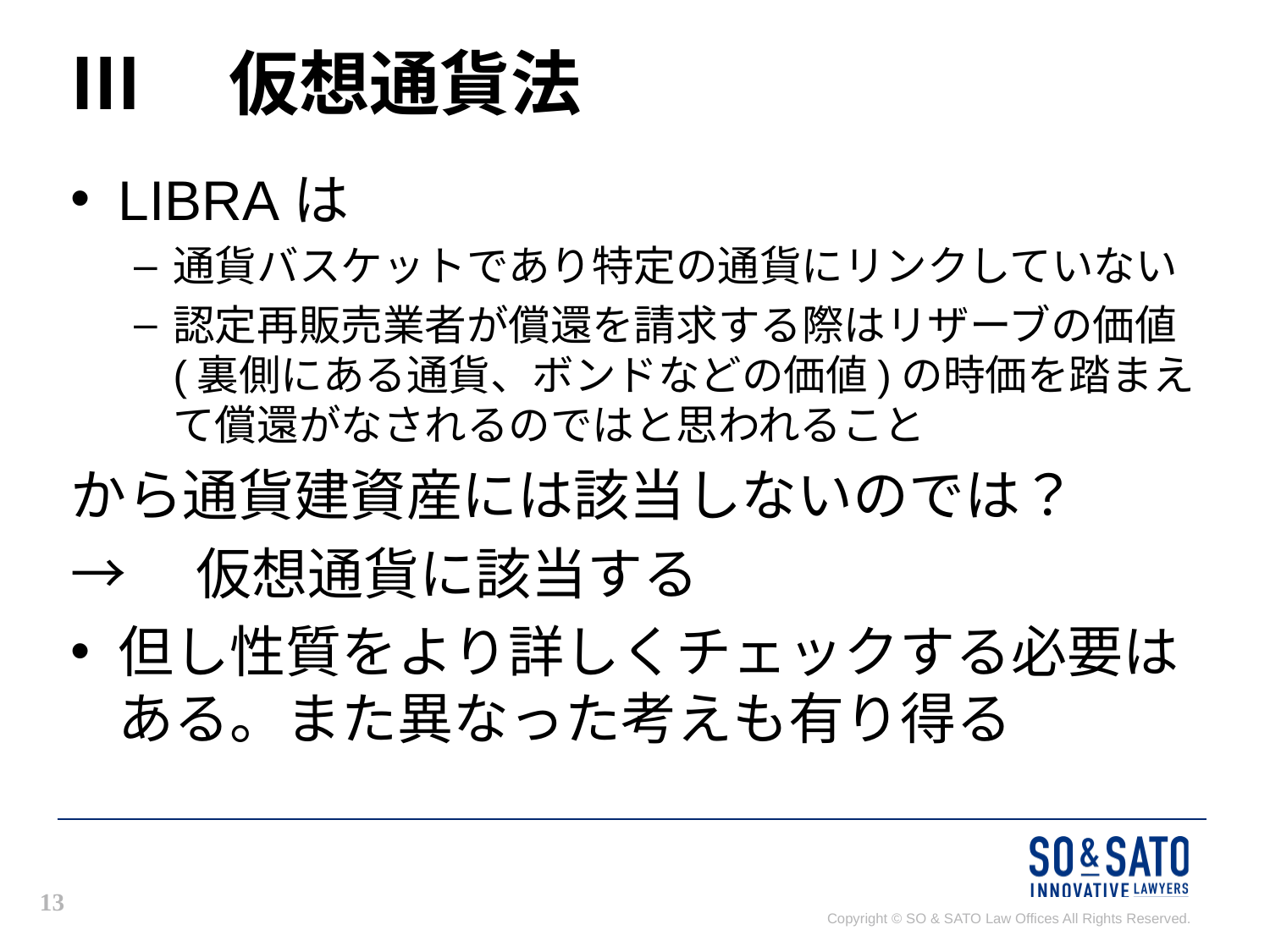

# Ⅲ　仮想通貨法
LIBRAは
通貨バスケットであり特定の通貨にリンクしていない
認定再販売業者が償還を請求する際はリザーブの価値(裏側にある通貨、ボンドなどの価値)の時価を踏まえて償還がなされるのではと思われること
から通貨建資産には該当しないのでは？
→　仮想通貨に該当する
但し性質をより詳しくチェックする必要はある。また異なった考えも有り得る

13